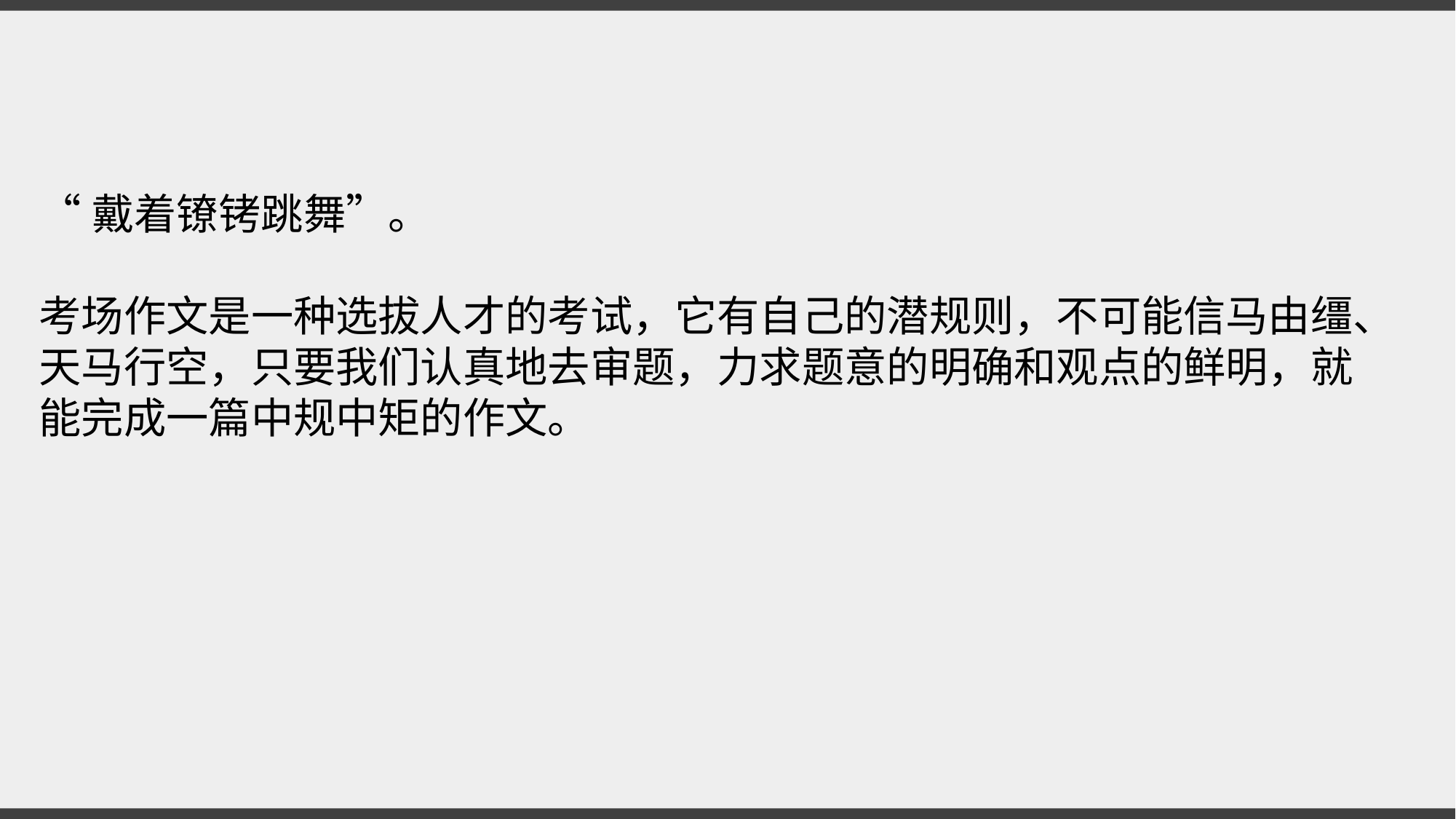

“戴着镣铐跳舞”。

考场作文是一种选拔人才的考试，它有自己的潜规则，不可能信马由缰、天马行空，只要我们认真地去审题，力求题意的明确和观点的鲜明，就能完成一篇中规中矩的作文。